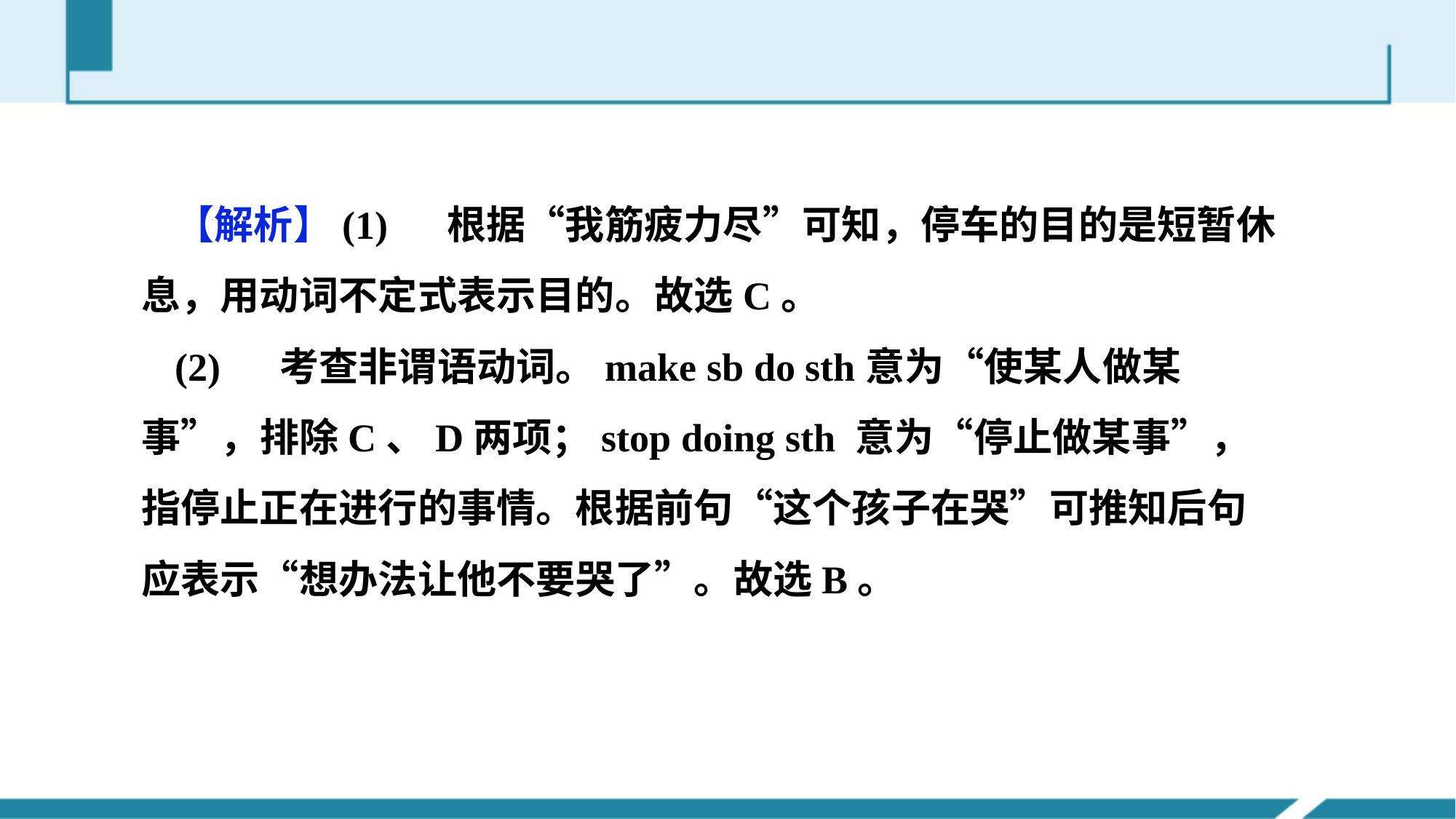

【解析】(1) 　根据“我筋疲力尽”可知，停车的目的是短暂休息，用动词不定式表示目的。故选C。
(2) 　考查非谓语动词。make sb do sth意为“使某人做某事”，排除C、D两项；stop doing sth 意为“停止做某事”，指停止正在进行的事情。根据前句“这个孩子在哭”可推知后句应表示“想办法让他不要哭了”。故选B。